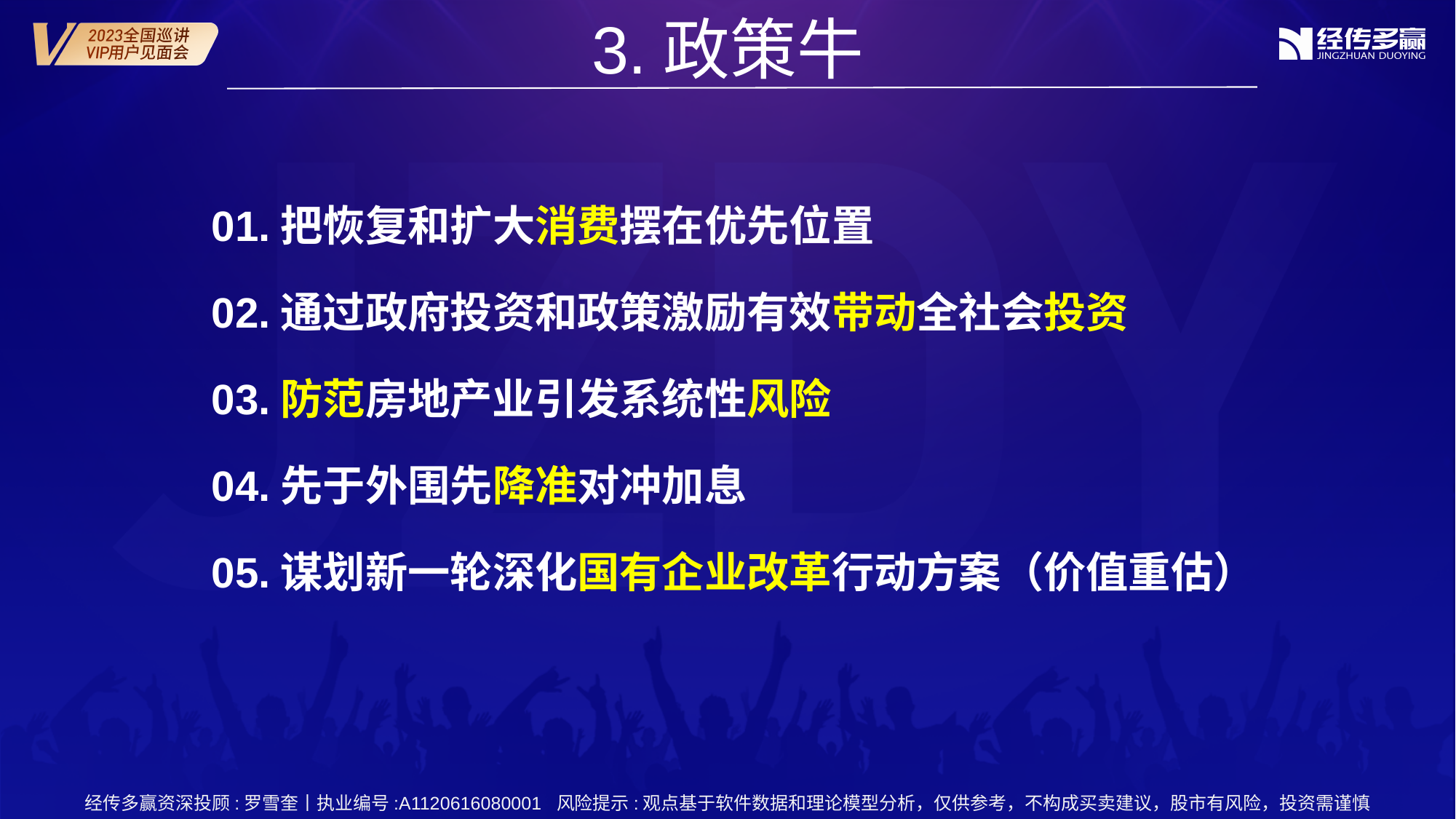

3.政策牛
01.把恢复和扩大消费摆在优先位置
02.通过政府投资和政策激励有效带动全社会投资
03.防范房地产业引发系统性风险
04.先于外围先降准对冲加息
05.谋划新一轮深化国有企业改革行动方案（价值重估）